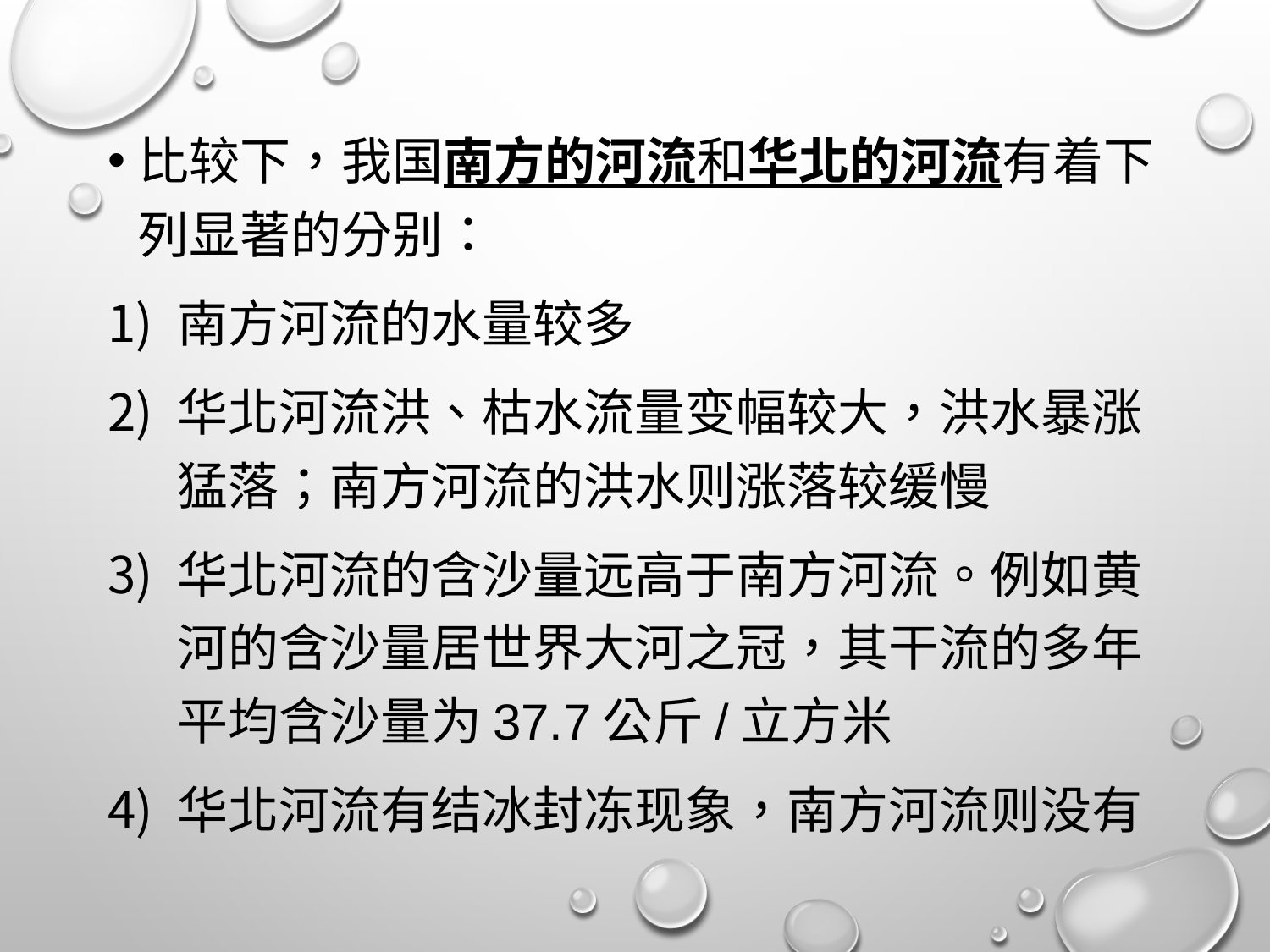

比较下，我国南方的河流和华北的河流有着下列显著的分别：
南方河流的水量较多
华北河流洪、枯水流量变幅较大，洪水暴涨猛落；南方河流的洪水则涨落较缓慢
华北河流的含沙量远高于南方河流。例如黄河的含沙量居世界大河之冠，其干流的多年平均含沙量为37.7公斤/立方米
华北河流有结冰封冻现象，南方河流则没有